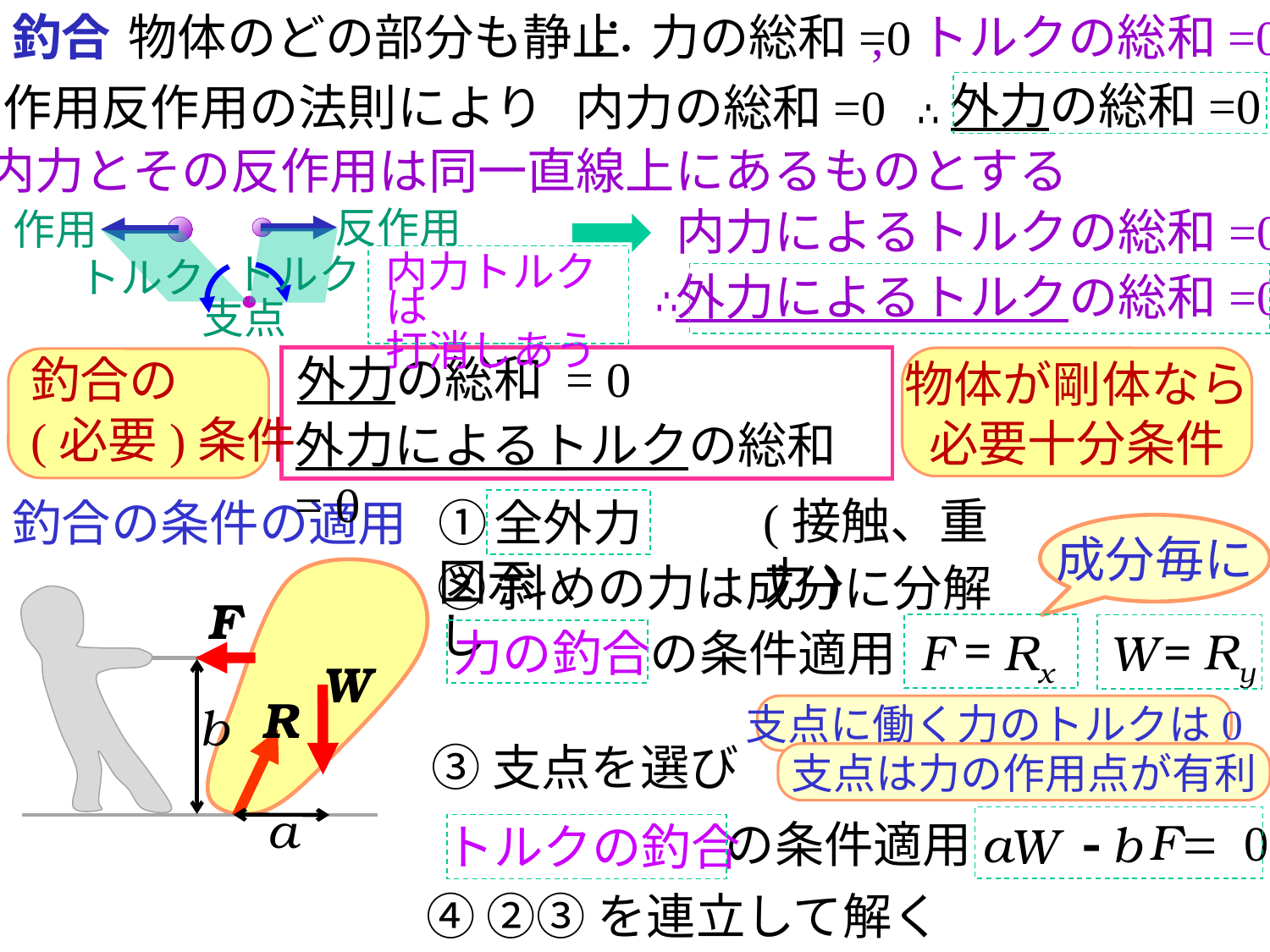

釣合
物体のどの部分も静止
∴力の総和=0
,  トルクの総和=0
外力の総和=0
作用反作用の法則により
内力の総和=0
∴

内力とその反作用は同一直線上にあるものとする
反作用
内力によるトルクの総和=0
作用

トルク
トルク

内力トルクは
打消しあう
∴
外力によるトルクの総和=0

支点

外力の総和 = 0

物体が剛体なら
必要十分条件
釣合の
(必要)条件
外力によるトルクの総和 = 0
(接触、重力)
①　　　　　図示
釣合の条件の適用
全外力

成分毎に

②斜めの力は成分に分解し
F

=
=
Ry

F
Rx
力の釣合
W
の条件適用

W

R

b
支点に働く力のトルクは0

③支点を選び
支点は力の作用点が有利
a
F
= 0
−
の条件適用

a
b
W
トルクの釣合

④ ②③を連立して解く